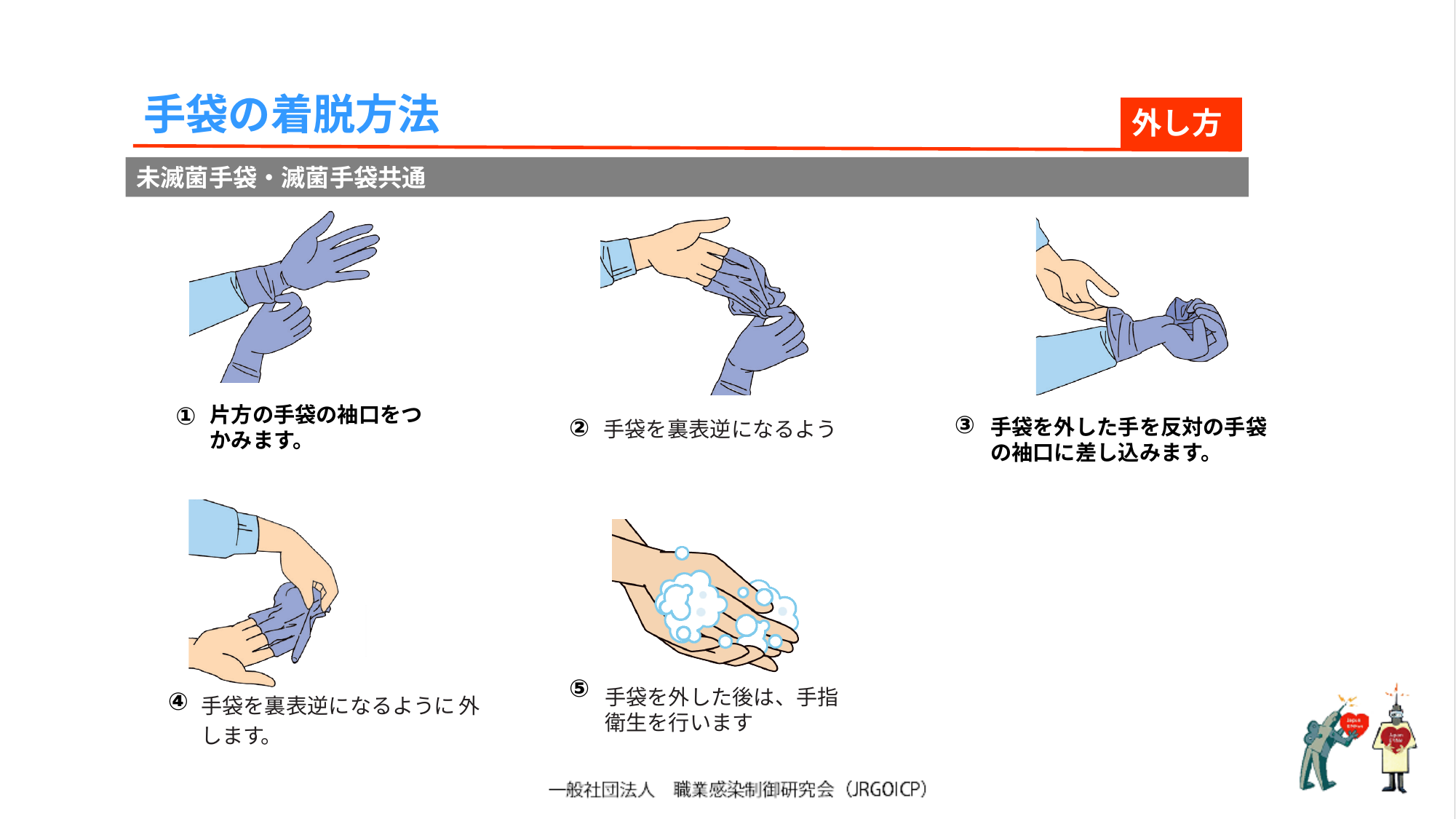

手袋の着脱方法

外し方

未滅菌手袋・滅菌手袋共通

①
片方の手袋の袖口をつかみます。
③
②
手袋を外した手を反対の手袋の袖口に差し込みます。
手袋を裏表逆になるよう

⑤
手袋を外した後は、手指衛生を行います
④
手袋を裏表逆になるように 外します。